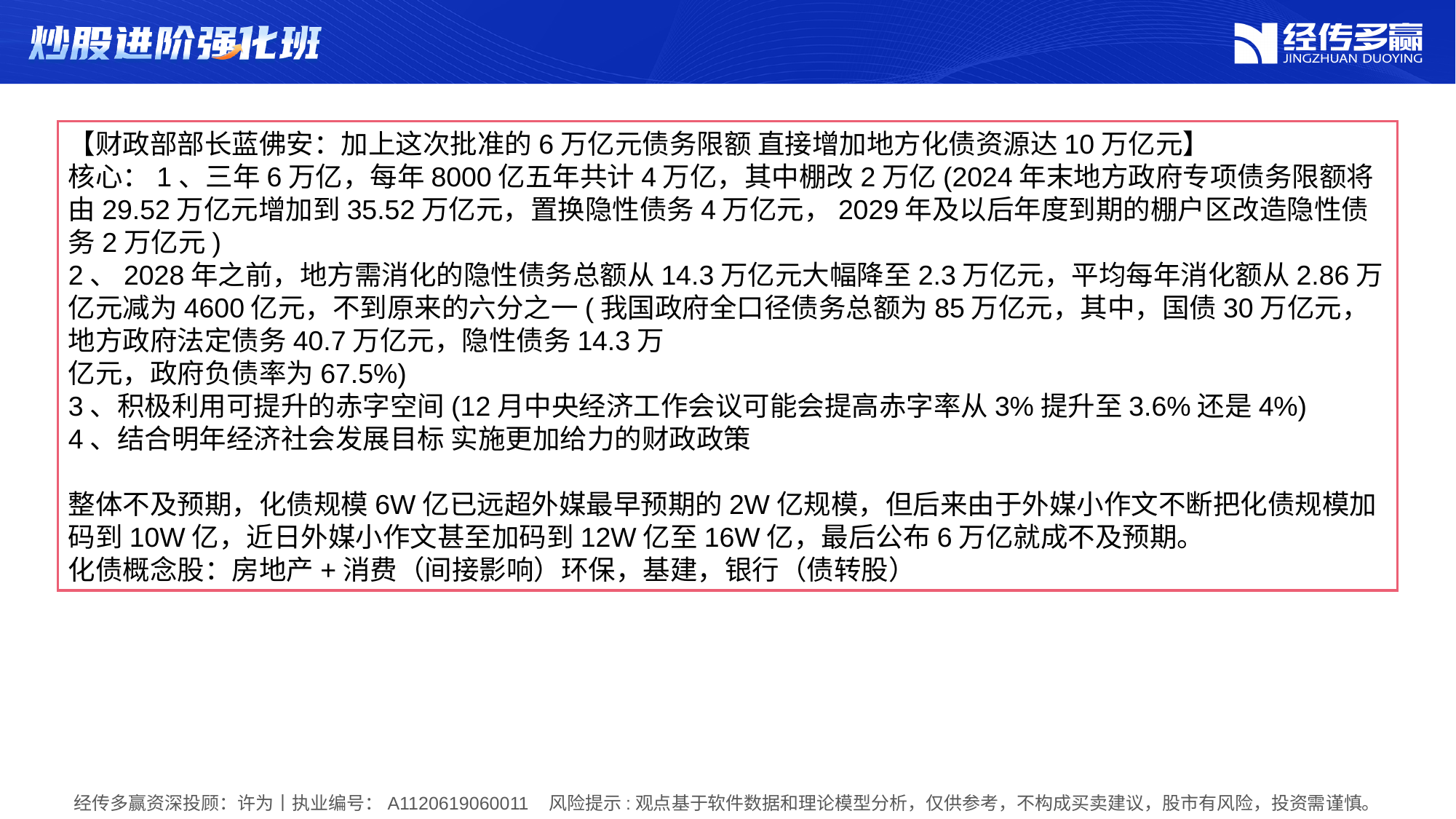

【财政部部长蓝佛安：加上这次批准的6万亿元债务限额 直接增加地方化债资源达10万亿元】
核心：1、三年6万亿，每年8000亿五年共计4万亿，其中棚改2万亿(2024年末地方政府专项债务限额将由29.52万亿元增加到35.52万亿元，置换隐性债务4万亿元，2029年及以后年度到期的棚户区改造隐性债务2万亿元)
2、2028年之前，地方需消化的隐性债务总额从14.3万亿元大幅降至2.3万亿元，平均每年消化额从2.86万亿元减为4600亿元，不到原来的六分之一(我国政府全口径债务总额为85万亿元，其中，国债30万亿元，地方政府法定债务40.7万亿元，隐性债务14.3万
亿元，政府负债率为67.5%)
3、积极利用可提升的赤字空间(12月中央经济工作会议可能会提高赤字率从3%提升至3.6%还是4%)
4、结合明年经济社会发展目标 实施更加给力的财政政策

整体不及预期，化债规模6W亿已远超外媒最早预期的2W亿规模，但后来由于外媒小作文不断把化债规模加码到10W亿，近日外媒小作文甚至加码到12W亿至16W亿，最后公布6万亿就成不及预期。
化债概念股：房地产+消费（间接影响）环保，基建，银行（债转股）